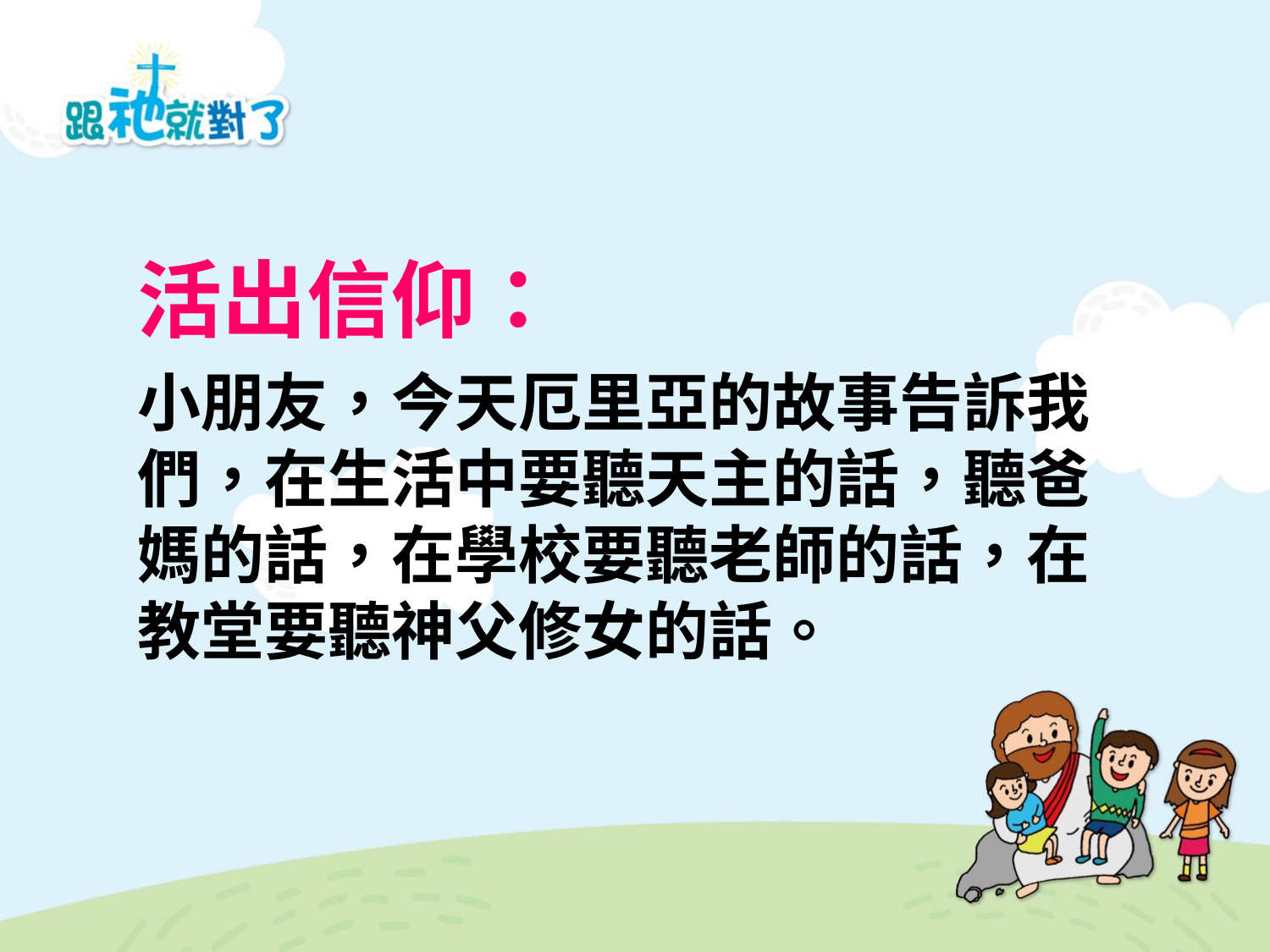

活出信仰：
小朋友，今天厄里亞的故事告訴我們，在生活中要聽天主的話，聽爸媽的話，在學校要聽老師的話，在教堂要聽神父修女的話。